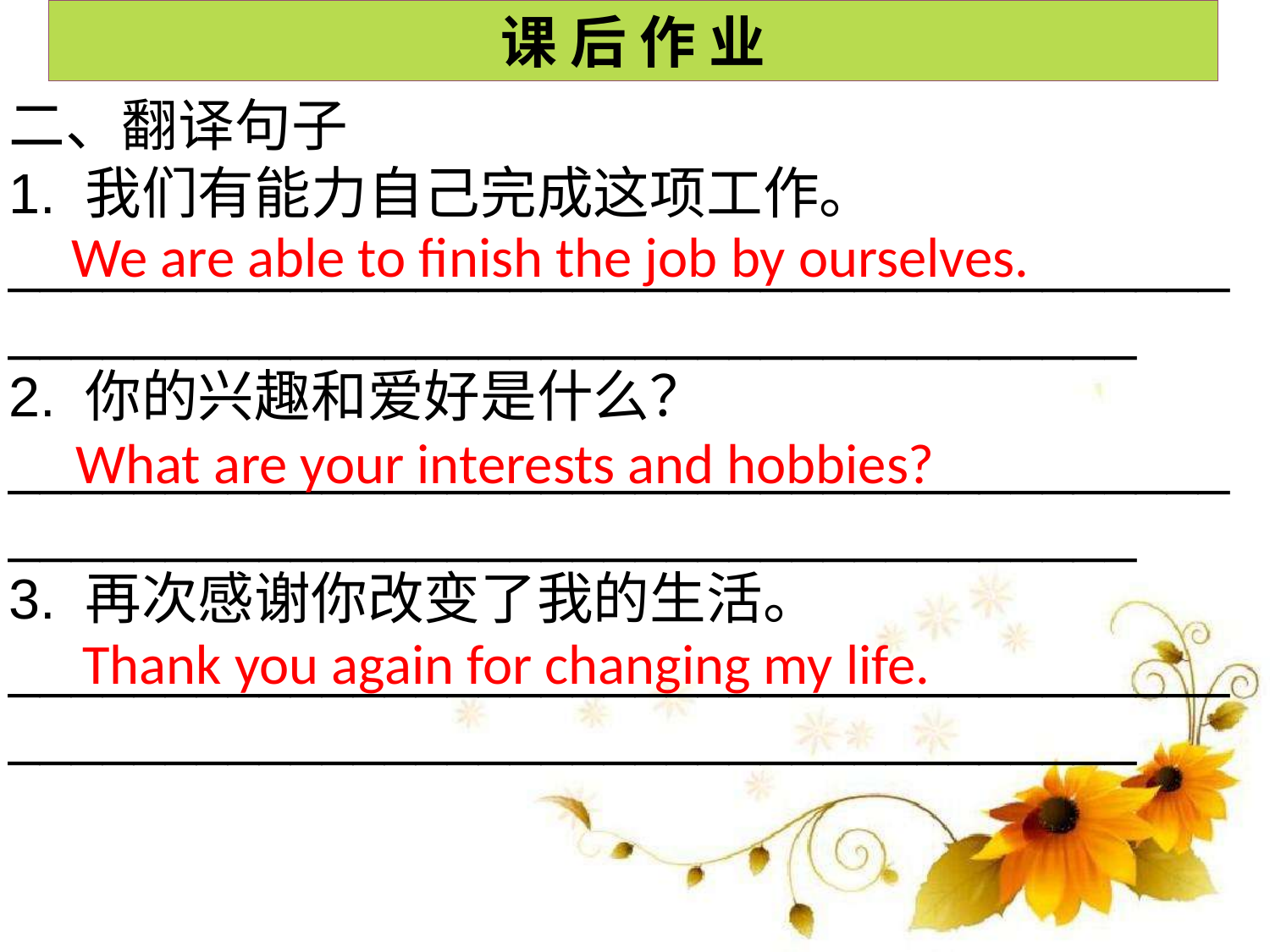

课 后 作 业
二、翻译句子
1. 我们有能力自己完成这项工作。
___________________________________________________________________________
2. 你的兴趣和爱好是什么？
___________________________________________________________________________
3. 再次感谢你改变了我的生活。
___________________________________________________________________________
We are able to finish the job by ourselves.
What are your interests and hobbies?
 Thank you again for changing my life.